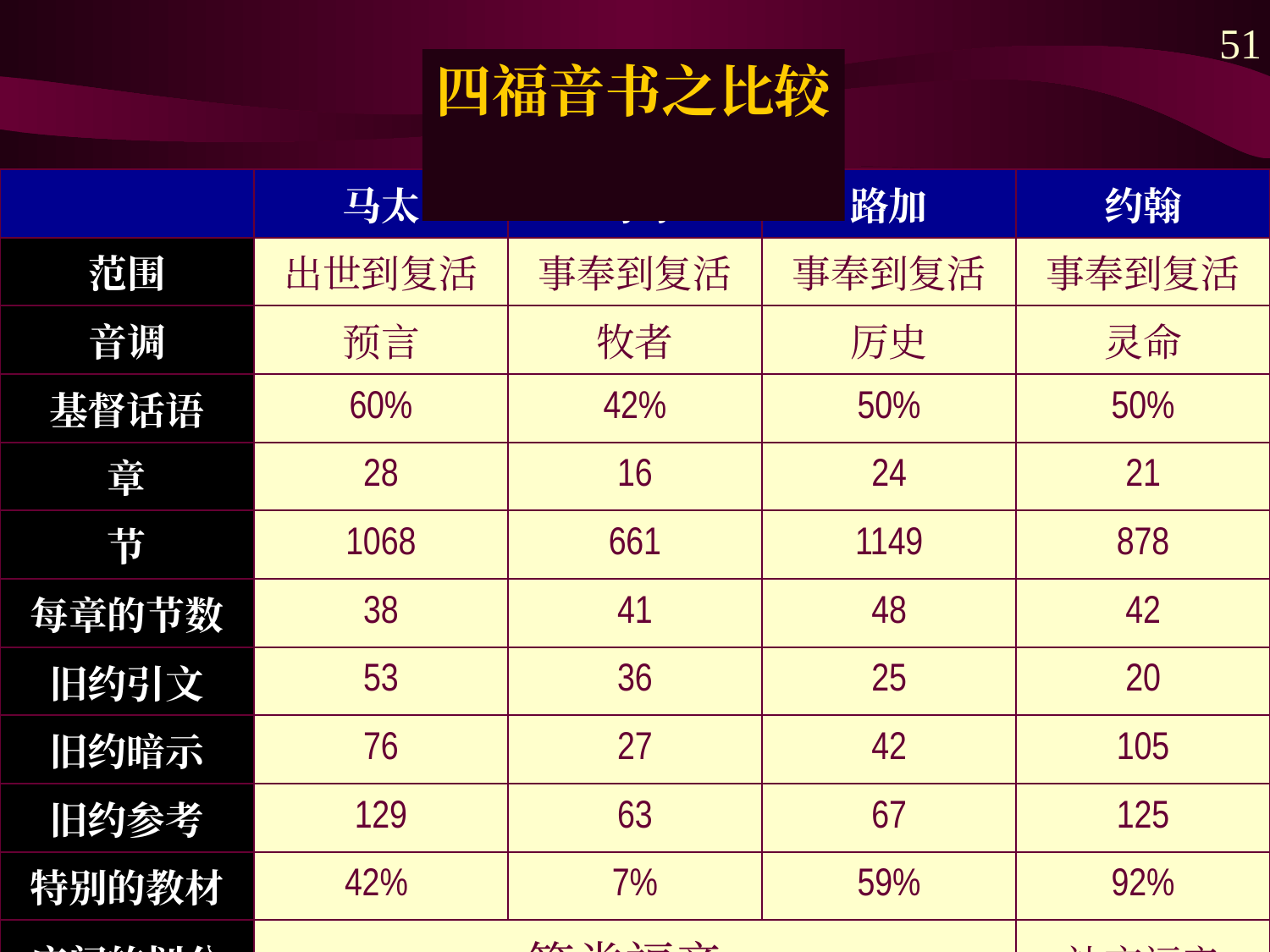

51
# 四福音书之比较
|  | 马太 | 马可 | 路加 | 约翰 |
| --- | --- | --- | --- | --- |
| 范围 | 出世到复活 | 事奉到复活 | 事奉到复活 | 事奉到复活 |
| 音调 | 预言 | 牧者 | 厉史 | 灵命 |
| 基督话语 | 60% | 42% | 50% | 50% |
| 章 | 28 | 16 | 24 | 21 |
| 节 | 1068 | 661 | 1149 | 878 |
| 每章的节数 | 38 | 41 | 48 | 42 |
| 旧约引文 | 53 | 36 | 25 | 20 |
| 旧约暗示 | 76 | 27 | 42 | 105 |
| 旧约参考 | 129 | 63 | 67 | 125 |
| 特别的教材 | 42% | 7% | 59% | 92% |
| 广阔的划分 | ---------------------符类福音 --------------------- |  |  | 补充福音 |